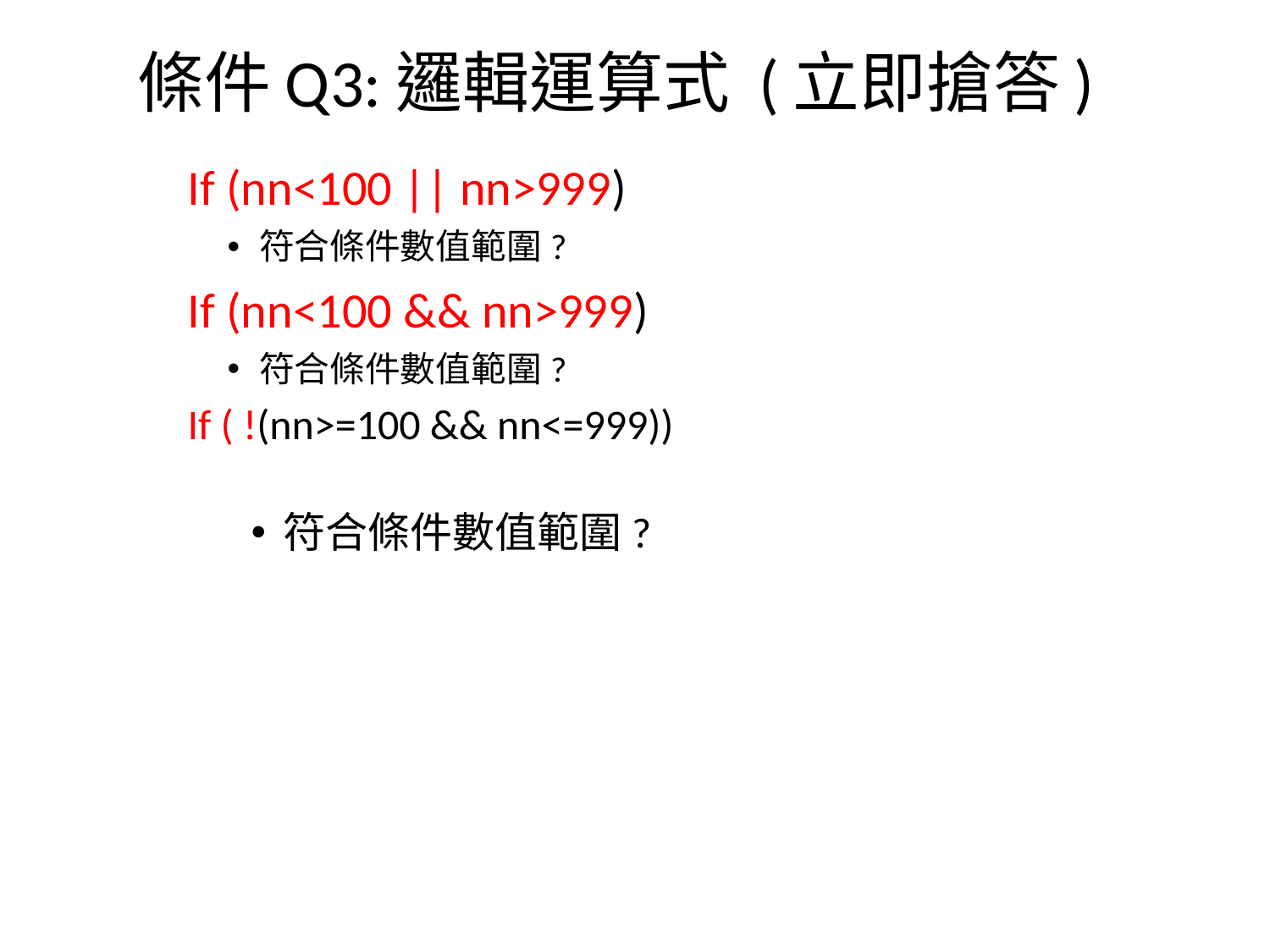

# 條件Q3:邏輯運算式 (立即搶答)
If (nn<100 || nn>999)
符合條件數值範圍?
If (nn<100 && nn>999)
符合條件數值範圍?
If ( !(nn>=100 && nn<=999))
 ! : not (反)
符合條件數值範圍?